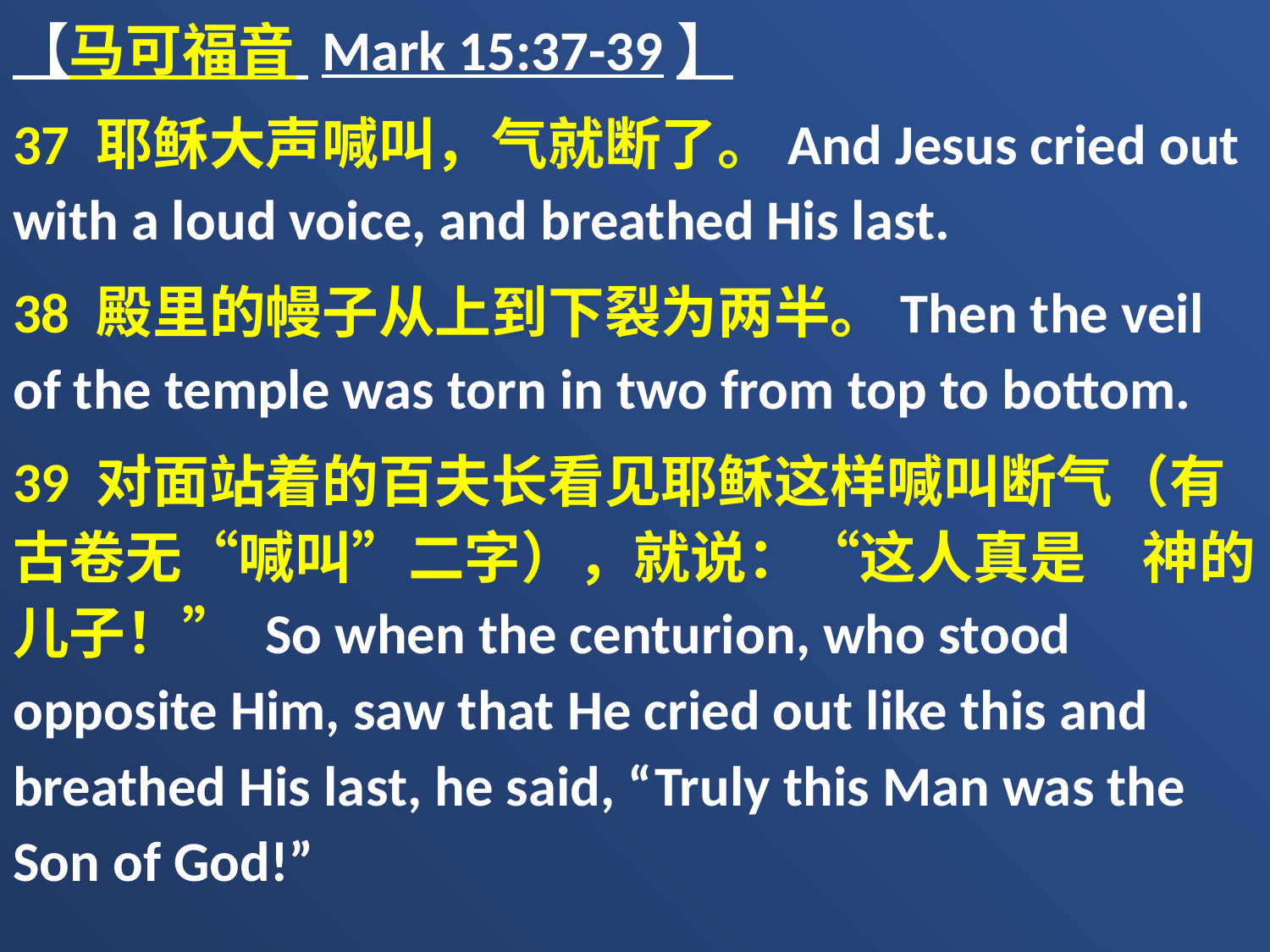

【马可福音 Mark 15:37-39】
37 耶稣大声喊叫，气就断了。And Jesus cried out with a loud voice, and breathed His last.
38 殿里的幔子从上到下裂为两半。Then the veil of the temple was torn in two from top to bottom.
39 对面站着的百夫长看见耶稣这样喊叫断气（有古卷无“喊叫”二字），就说：“这人真是　神的儿子！” So when the centurion, who stood opposite Him, saw that He cried out like this and breathed His last, he said, “Truly this Man was the Son of God!”